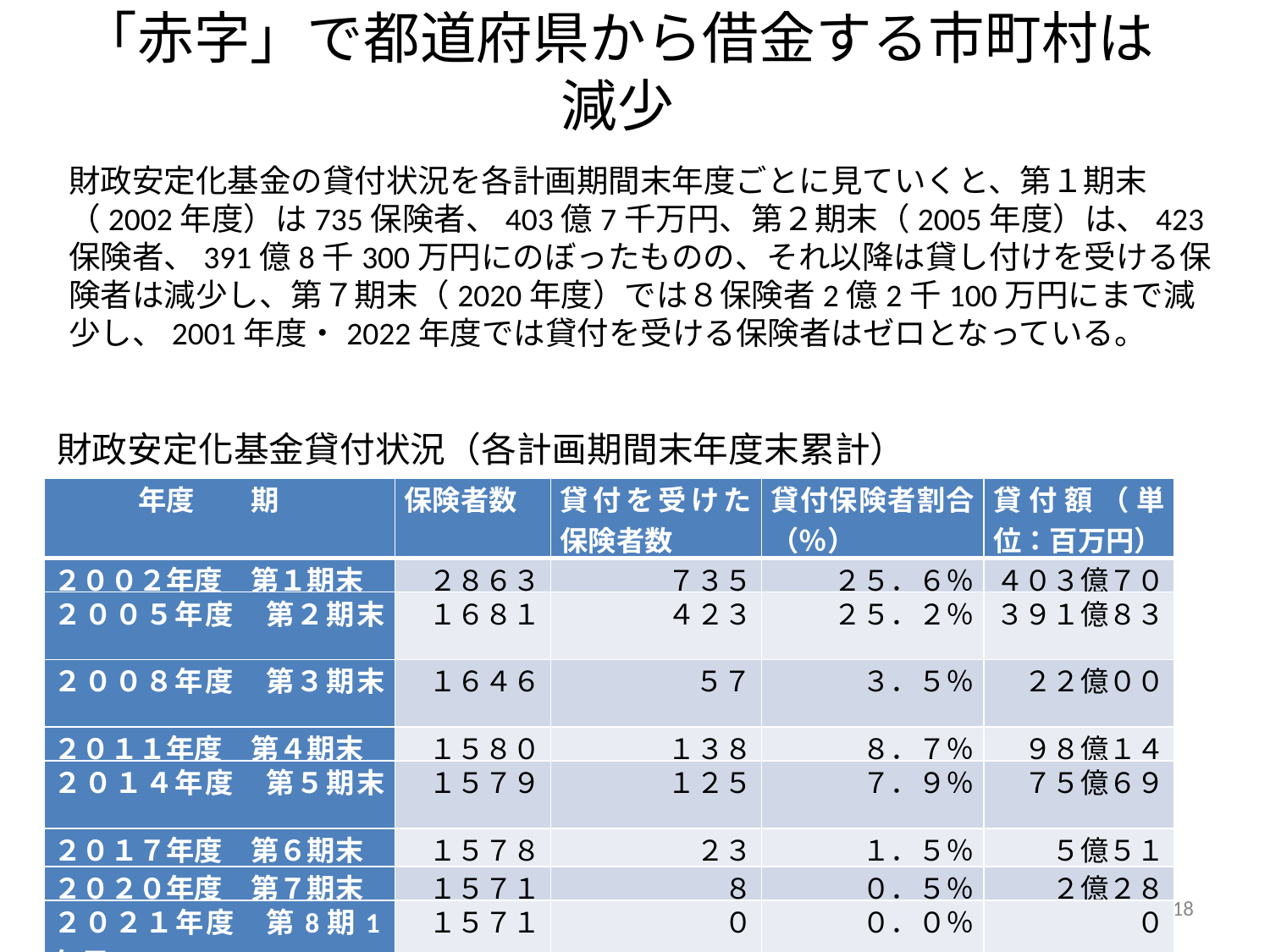

# 「赤字」で都道府県から借金する市町村は減少
財政安定化基金の貸付状況を各計画期間末年度ごとに見ていくと、第１期末（2002年度）は735保険者、403億7千万円、第２期末（2005年度）は、423保険者、391億8千300万円にのぼったものの、それ以降は貸し付けを受ける保険者は減少し、第７期末（2020年度）では８保険者2億2千100万円にまで減少し、2001年度・2022年度では貸付を受ける保険者はゼロとなっている。
財政安定化基金貸付状況（各計画期間末年度末累計）
| 年度　　期 | 保険者数 | 貸付を受けた保険者数 | 貸付保険者割合（％） | 貸付額（単位：百万円） |
| --- | --- | --- | --- | --- |
| ２００２年度　第１期末 | ２８６３ | ７３５ | ２５．６％ | ４０３億７０ |
| ２００５年度　第２期末 | １６８１ | ４２３ | ２５．２％ | ３９１億８３ |
| ２００８年度　第３期末 | １６４６ | ５７ | ３．５％ | ２２億００ |
| ２０１１年度　第４期末 | １５８０ | １３８ | ８．７％ | ９８億１４ |
| ２０１４年度　第５期末 | １５７９ | １２５ | ７．９％ | ７５億６９ |
| ２０１７年度　第６期末 | １５７８ | ２３ | １．５％ | ５億５１ |
| ２０２０年度　第７期末 | １５７１ | ８ | ０．５％ | ２億２８ |
| ２０２１年度　第8期1年目 | １５７１ | ０ | ０．０％ | ０ |
| ２０２２年度　第8期2年目 | １５７１ | ０ | ０．０％ | ０ |
18
厚生労働省「介護保険事業状況報告」から作成